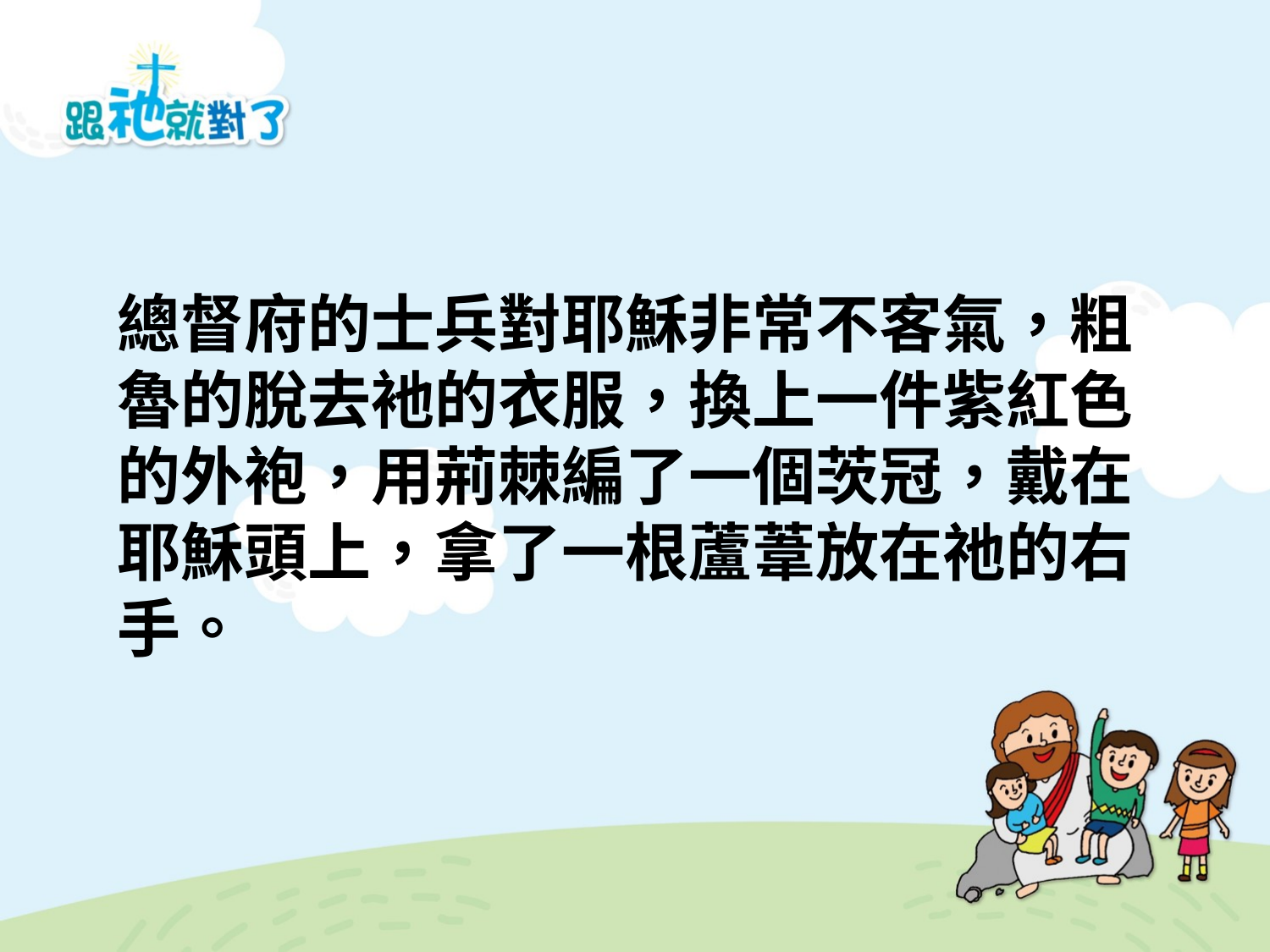

總督府的士兵對耶穌非常不客氣，粗魯的脫去衪的衣服，換上一件紫紅色的外袍，用荊棘編了一個茨冠，戴在耶穌頭上，拿了一根蘆葦放在祂的右手。